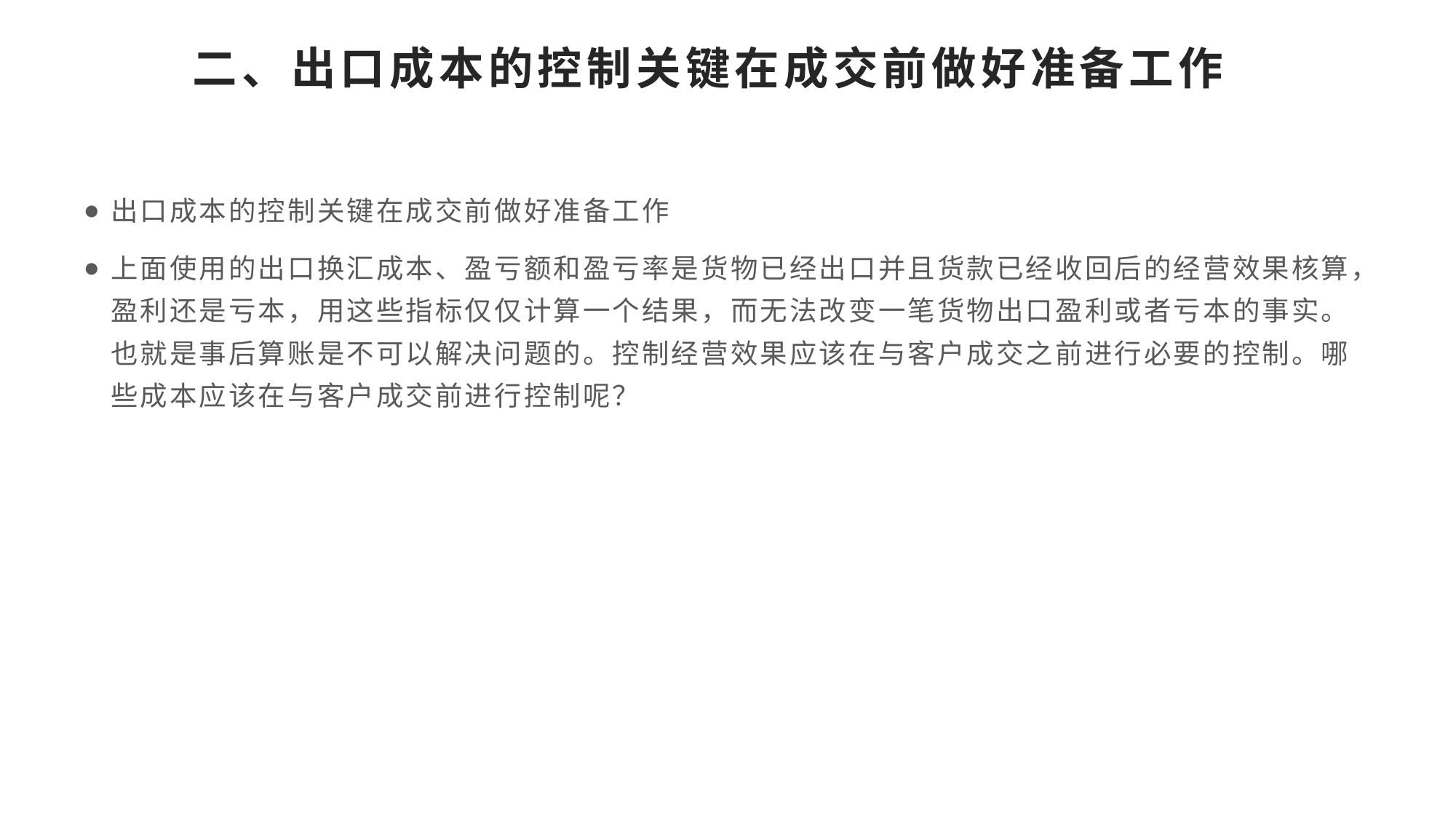

# 二、出口成本的控制关键在成交前做好准备工作
出口成本的控制关键在成交前做好准备工作
上面使用的出口换汇成本、盈亏额和盈亏率是货物已经出口并且货款已经收回后的经营效果核算，盈利还是亏本，用这些指标仅仅计算一个结果，而无法改变一笔货物出口盈利或者亏本的事实。也就是事后算账是不可以解决问题的。控制经营效果应该在与客户成交之前进行必要的控制。哪些成本应该在与客户成交前进行控制呢？

10